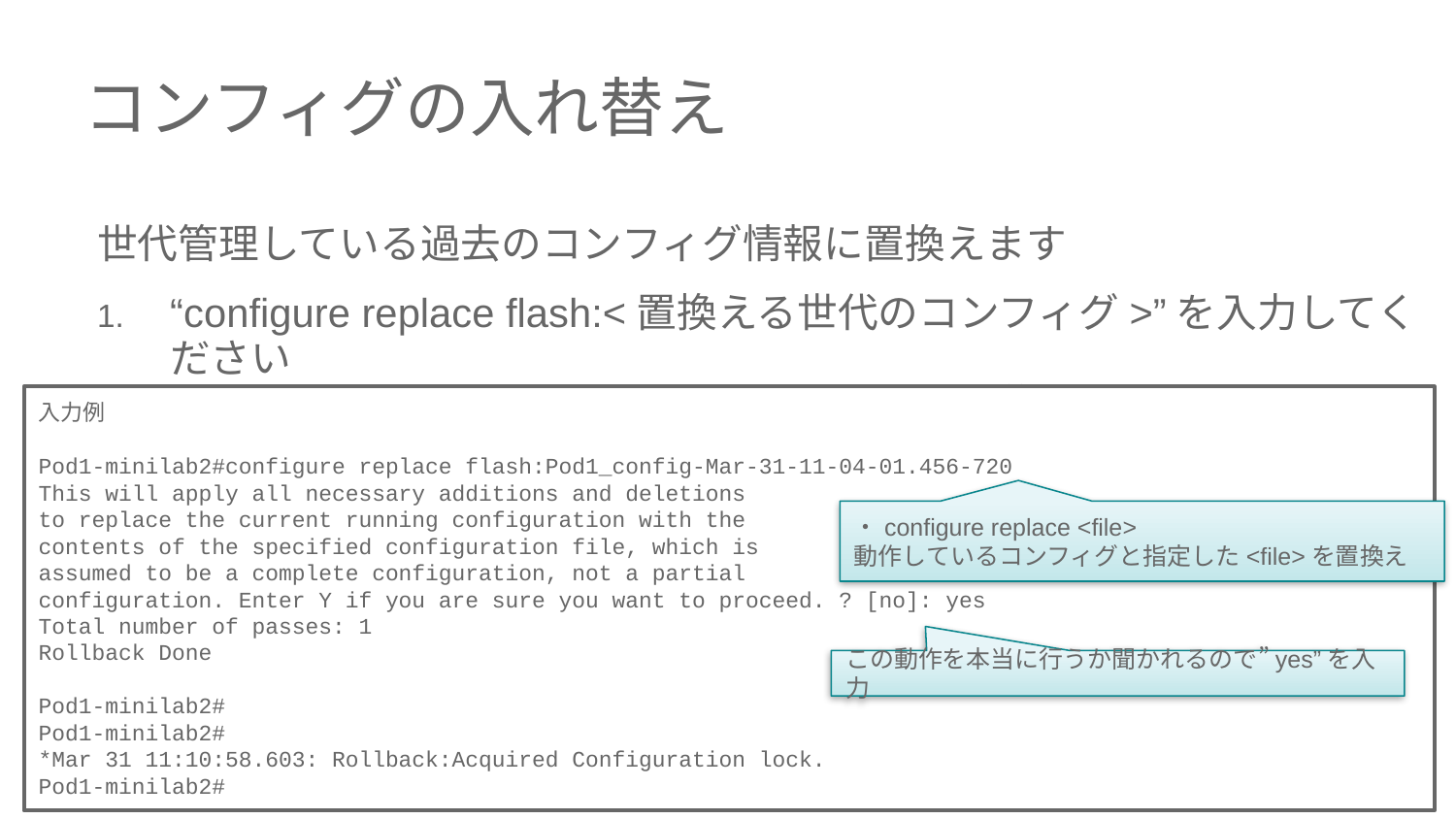

# コンフィグの入れ替え
世代管理している過去のコンフィグ情報に置換えます
“configure replace flash:<置換える世代のコンフィグ>”を入力してください
※現在のrunning-configと異なる設定情報であれば、世代管理しているどれでも構いません
入力例

Pod1-minilab2#configure replace flash:Pod1_config-Mar-31-11-04-01.456-720
This will apply all necessary additions and deletions
to replace the current running configuration with the
contents of the specified configuration file, which is
assumed to be a complete configuration, not a partial
configuration. Enter Y if you are sure you want to proceed. ? [no]: yes
Total number of passes: 1
Rollback Done

Pod1-minilab2#
Pod1-minilab2#
*Mar 31 11:10:58.603: Rollback:Acquired Configuration lock.
Pod1-minilab2#
・configure replace <file>
動作しているコンフィグと指定した<file>を置換え
この動作を本当に行うか聞かれるので”yes”を入力